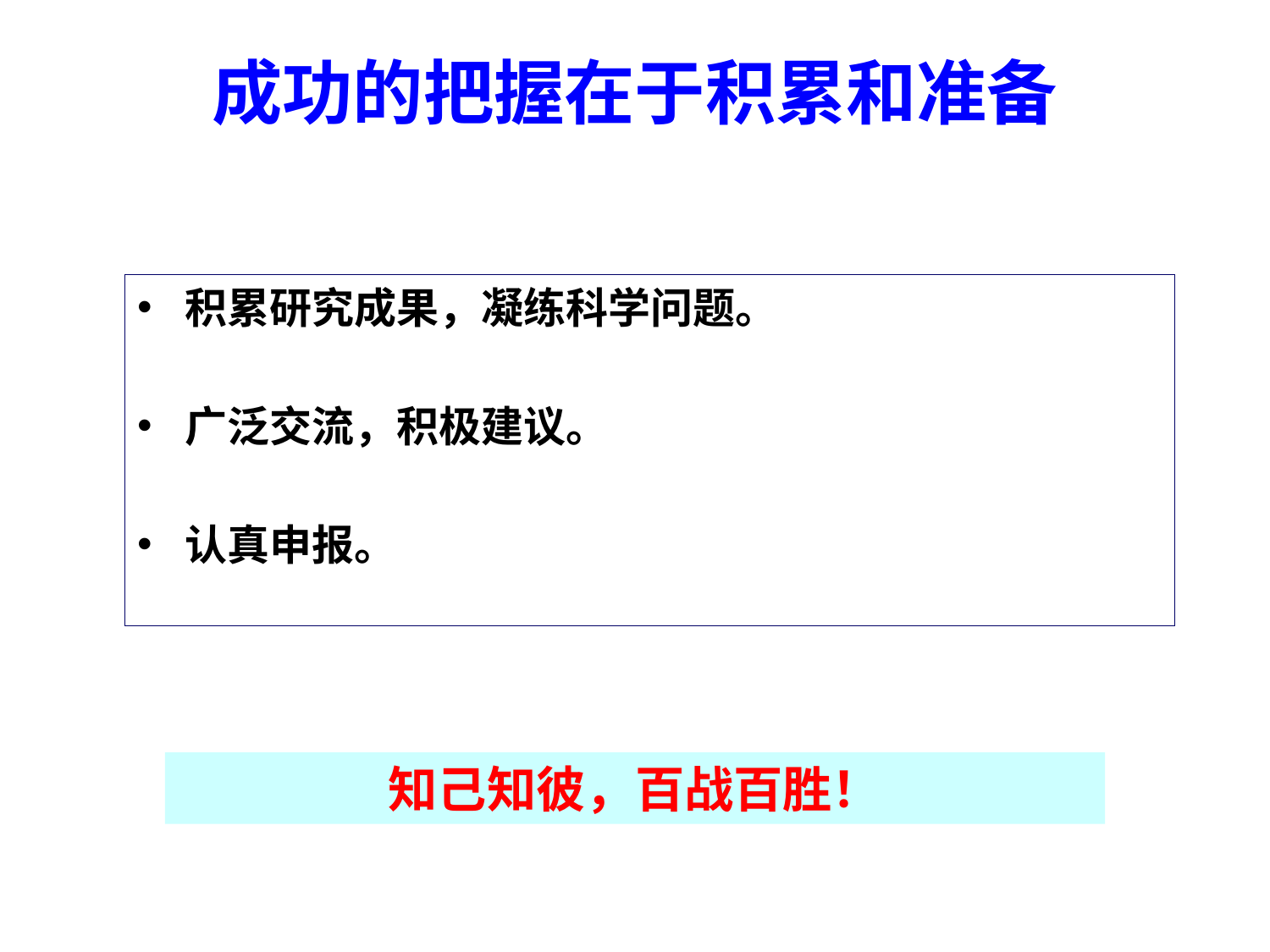

成功的把握在于积累和准备
积累研究成果，凝练科学问题。

广泛交流，积极建议。

认真申报。
知己知彼，百战百胜！